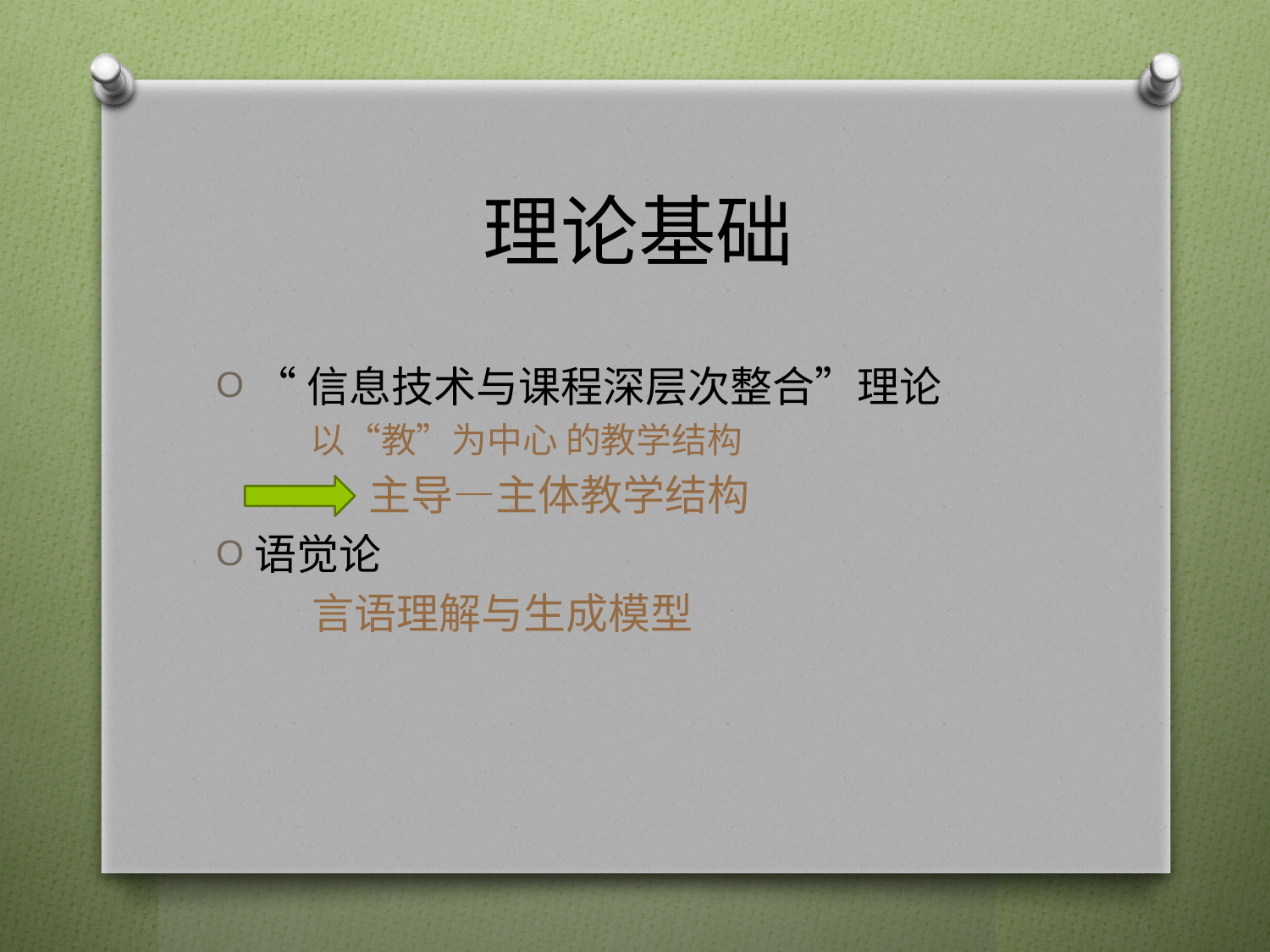

# 理论基础

“信息技术与课程深层次整合”理论
           以“教”为中心 的教学结构
               主导—主体教学结构
语觉论
         言语理解与生成模型